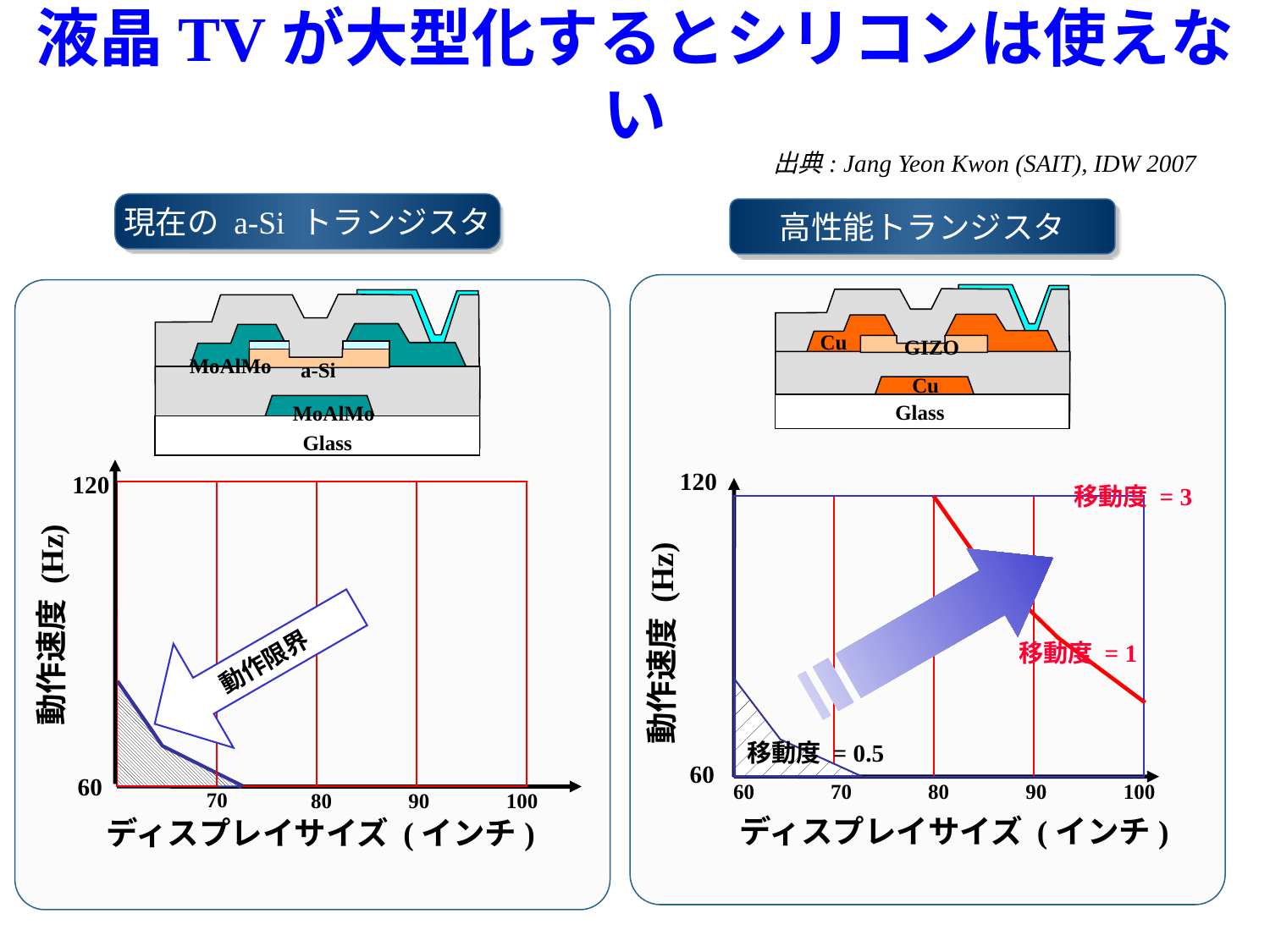

液晶TVが大型化するとシリコンは使えない
出典: Jang Yeon Kwon (SAIT), IDW 2007
現在の a-Si トランジスタ
高性能トランジスタ

Cu
GIZO

Cu

Glass

MoAlMo

a-Si

MoAlMo

Glass

120
120
移動度 = 3

動作速度 (Hz)
動作限界
動作速度 (Hz)
移動度 = 1

移動度 = 0.5
60
60
60
70
80
90
100

70
80
90
100

ディスプレイサイズ (インチ)
ディスプレイサイズ (インチ)